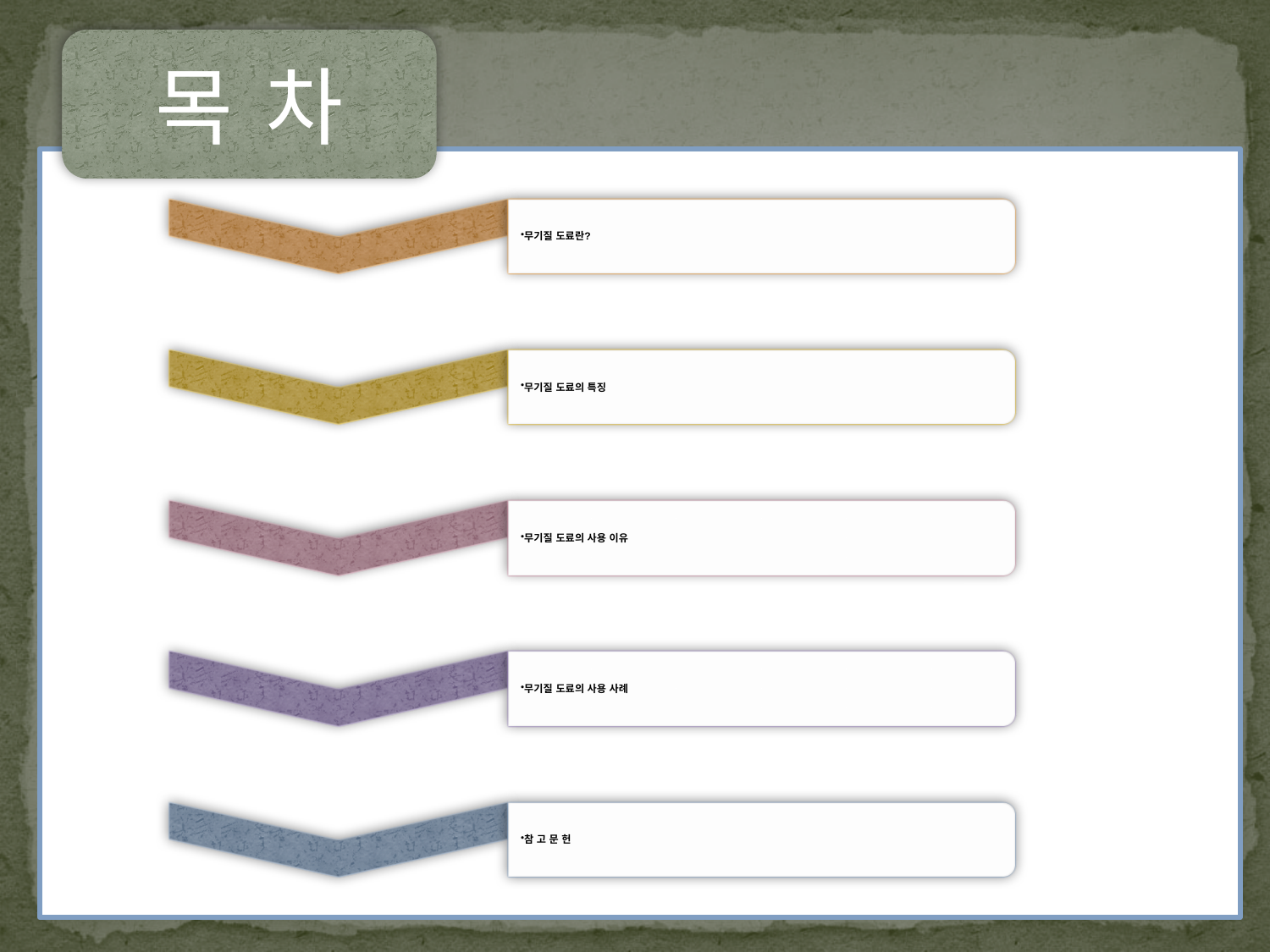

목  차

무기질 도료란?
무기질 도료의 특징
무기질 도료의 사용 이유
무기질 도료의 사용 사례
참 고 문 헌